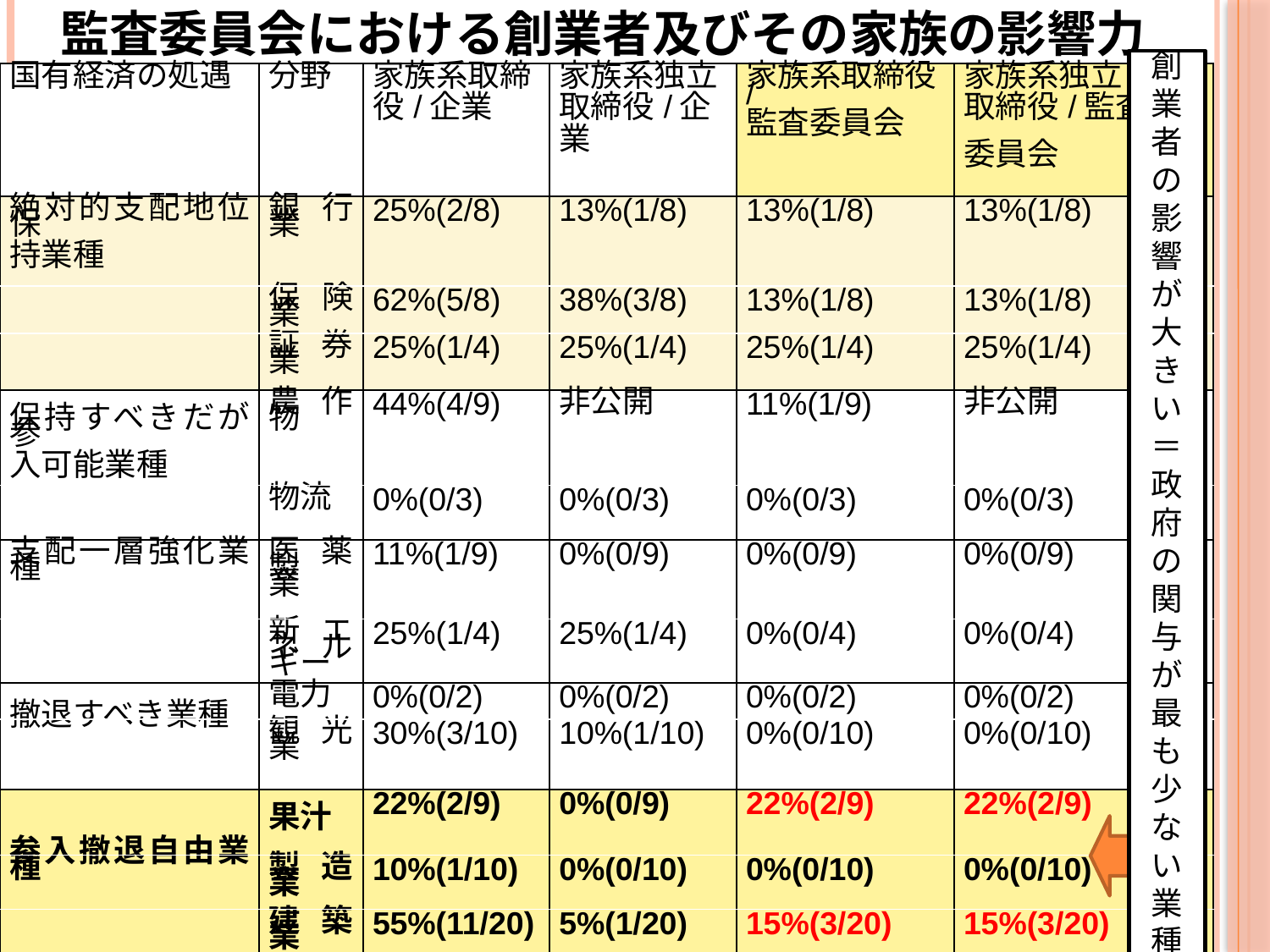

監査委員会における創業者及びその家族の影響力
創業者の影響が大きい＝政府の関与が最も少ない業種
| 国有経済の処遇 | 分野 | 家族系取締 役/企業 | 家族系独立 取締役/企 業 | 家族系取締役/ 監査委員会 | 家族系独立 取締役/監査 委員会 |
| --- | --- | --- | --- | --- | --- |
| 絶対的支配地位保 持業種 | 銀行業 | 25%(2/8) | 13%(1/8) | 13%(1/8) | 13%(1/8) |
|  | 保険業 | 62%(5/8) | 38%(3/8) | 13%(1/8) | 13%(1/8) |
|  | 証券業 | 25%(1/4) | 25%(1/4) | 25%(1/4) | 25%(1/4) |
| 保持すべきだが参 入可能業種 | 農作物 | 44%(4/9) | 非公開 | 11%(1/9) | 非公開 |
|  | 物流 | 0%(0/3) | 0%(0/3) | 0%(0/3) | 0%(0/3) |
| 支配一層強化業種 | 医薬製 業 | 11%(1/9) | 0%(0/9) | 0%(0/9) | 0%(0/9) |
|  | 新エネルギー | 25%(1/4) | 25%(1/4) | 0%(0/4) | 0%(0/4) |
|  | 電力 | 0%(0/2) | 0%(0/2) | 0%(0/2) | 0%(0/2) |
| 撤退すべき業種 | 観光業 | 30%(3/10) | 10%(1/10) | 0%(0/10) | 0%(0/10) |
|  | 果汁 | 22%(2/9) | 0%(0/9) | 22%(2/9) | 22%(2/9) |
| 参入撤退自由業種 | 製造業 | 10%(1/10) | 0%(0/10) | 0%(0/10) | 0%(0/10) |
|  | 建築業 | 55%(11/20) | 5%(1/20) | 15%(3/20) | 15%(3/20) |
12